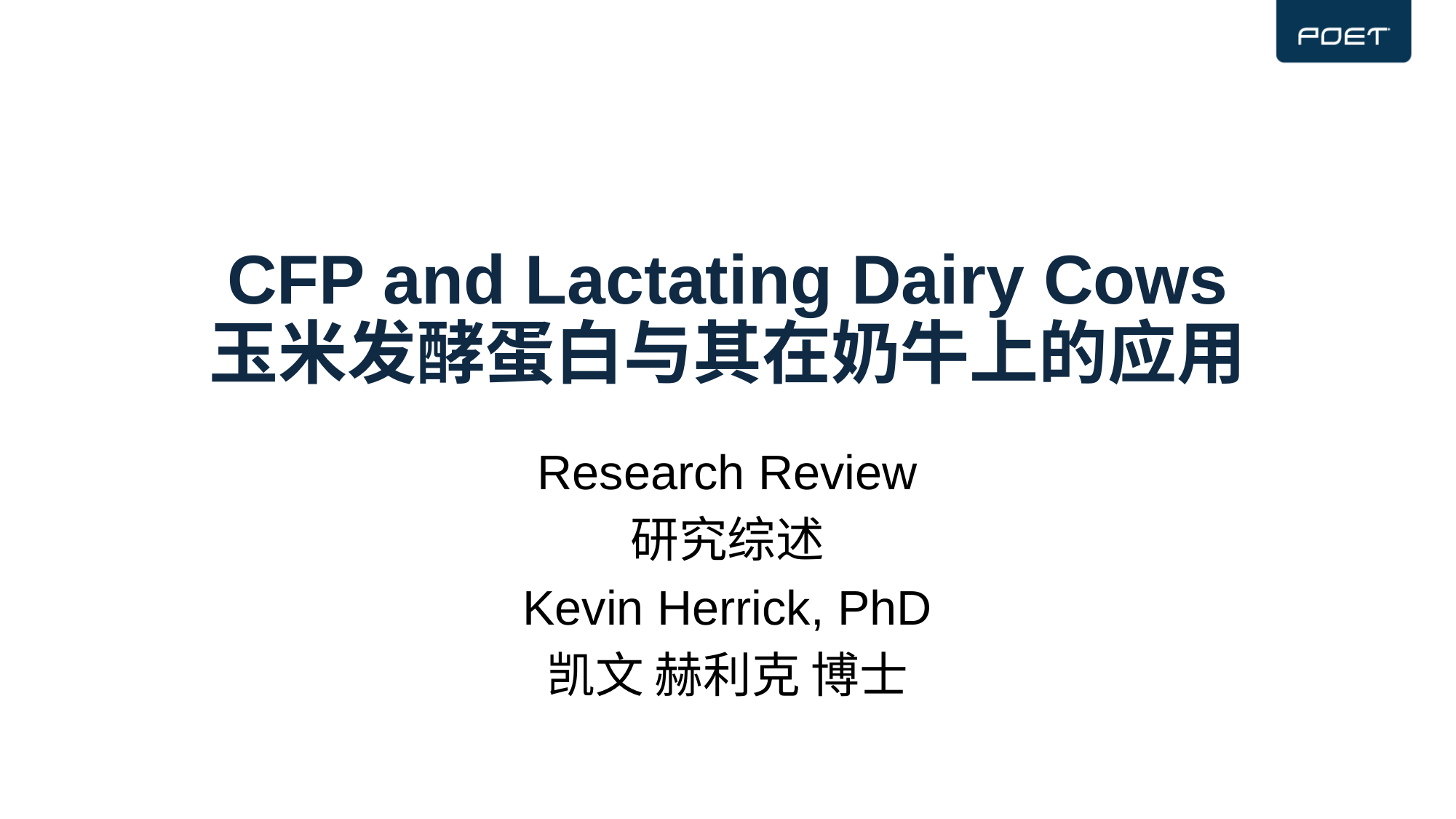

# CFP and Lactating Dairy Cows 玉米发酵蛋白与其在奶牛上的应用
Research Review
研究综述
Kevin Herrick, PhD
凯文 赫利克 博士